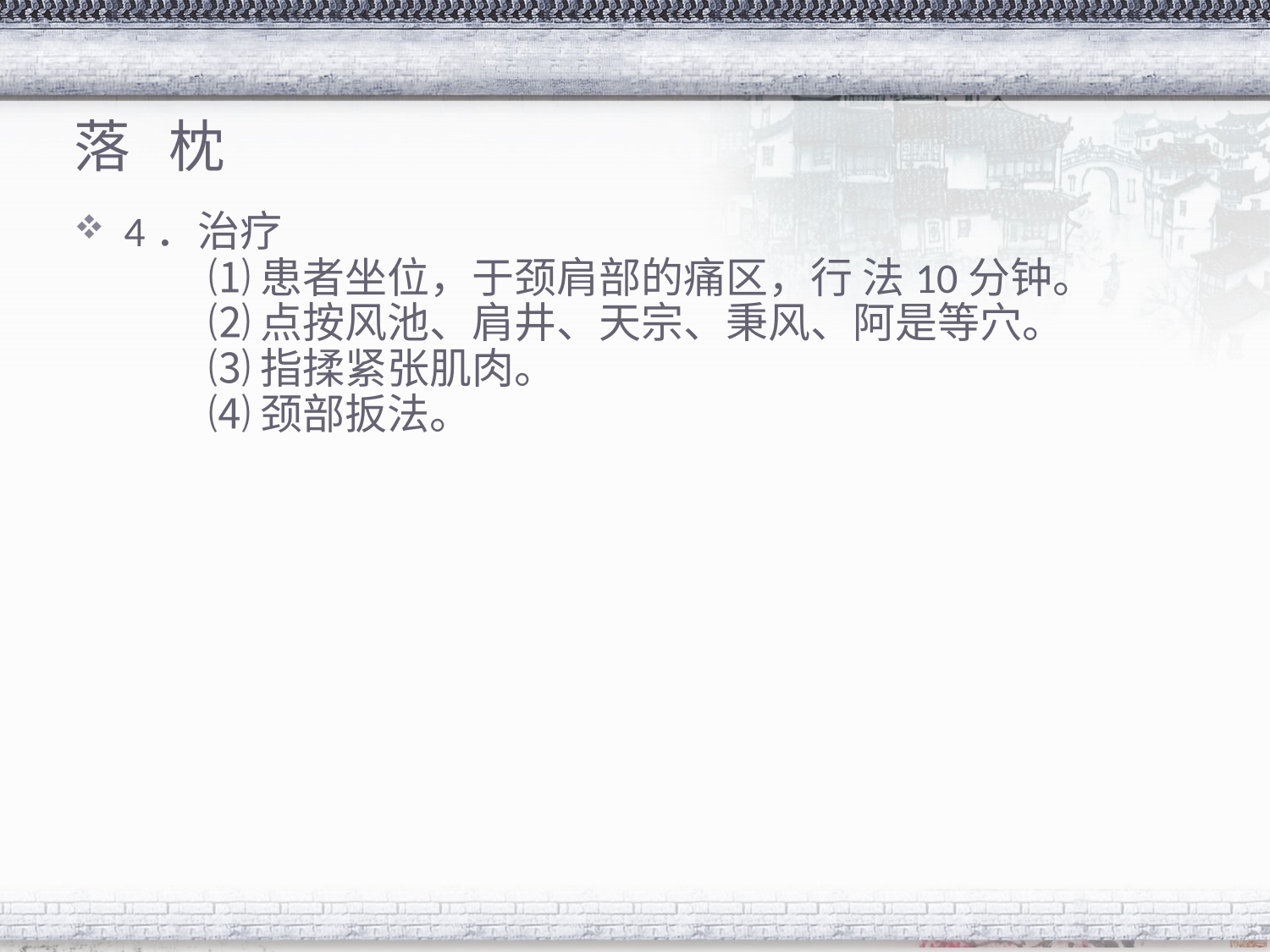

# 落   枕
4．治疗
　　⑴ 患者坐位，于颈肩部的痛区，行 法10分钟。
　　⑵ 点按风池、肩井、天宗、秉风、阿是等穴。
　　⑶ 指揉紧张肌肉。
　　⑷ 颈部扳法。